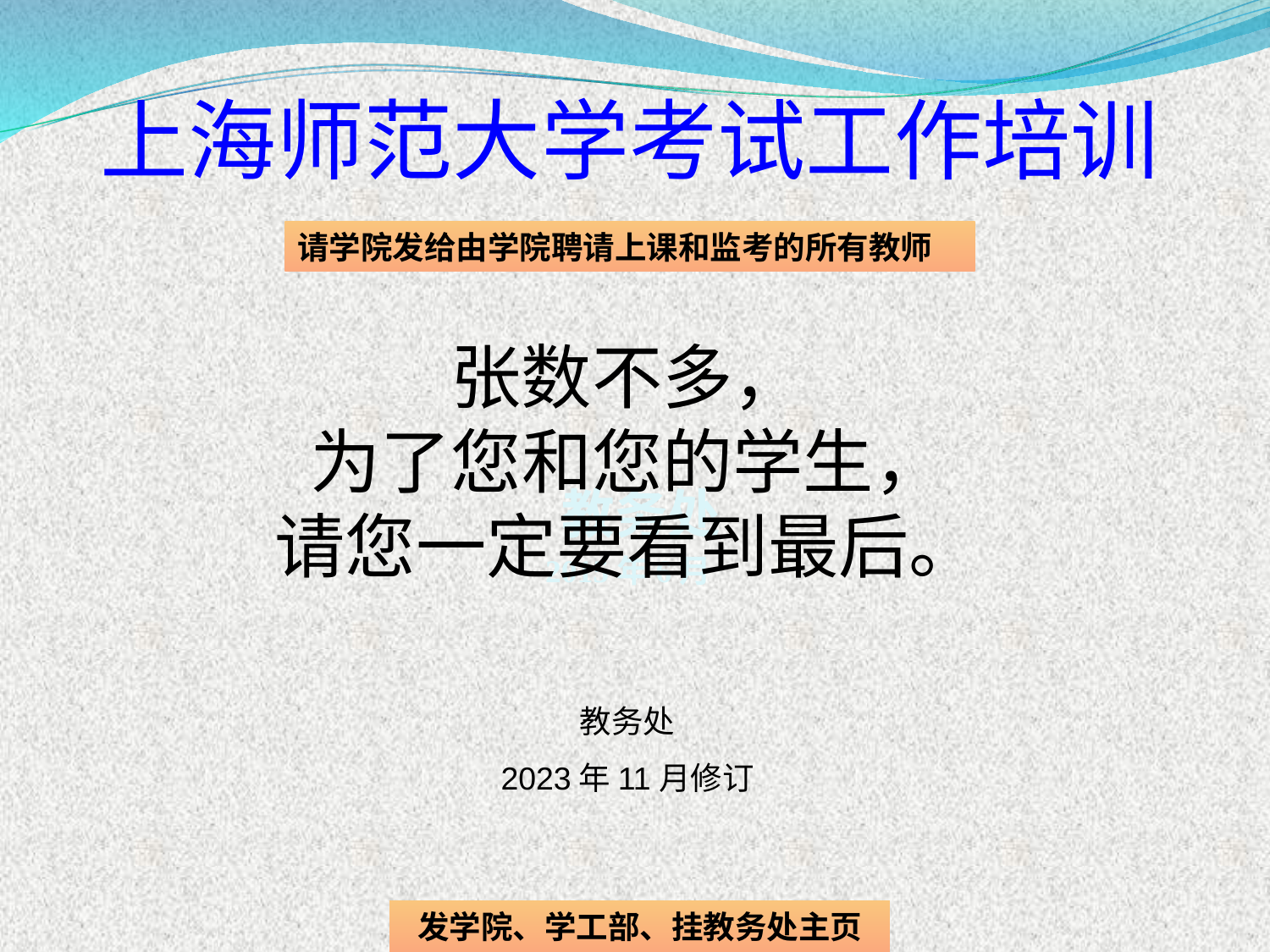

# 上海师范大学考试工作培训
请学院发给由学院聘请上课和监考的所有教师
张数不多，
为了您和您的学生，
请您一定要看到最后。
 教务处
2015年6月
教务处
2023年11月修订

上海师范大学 教务处
1
发学院、学工部、挂教务处主页